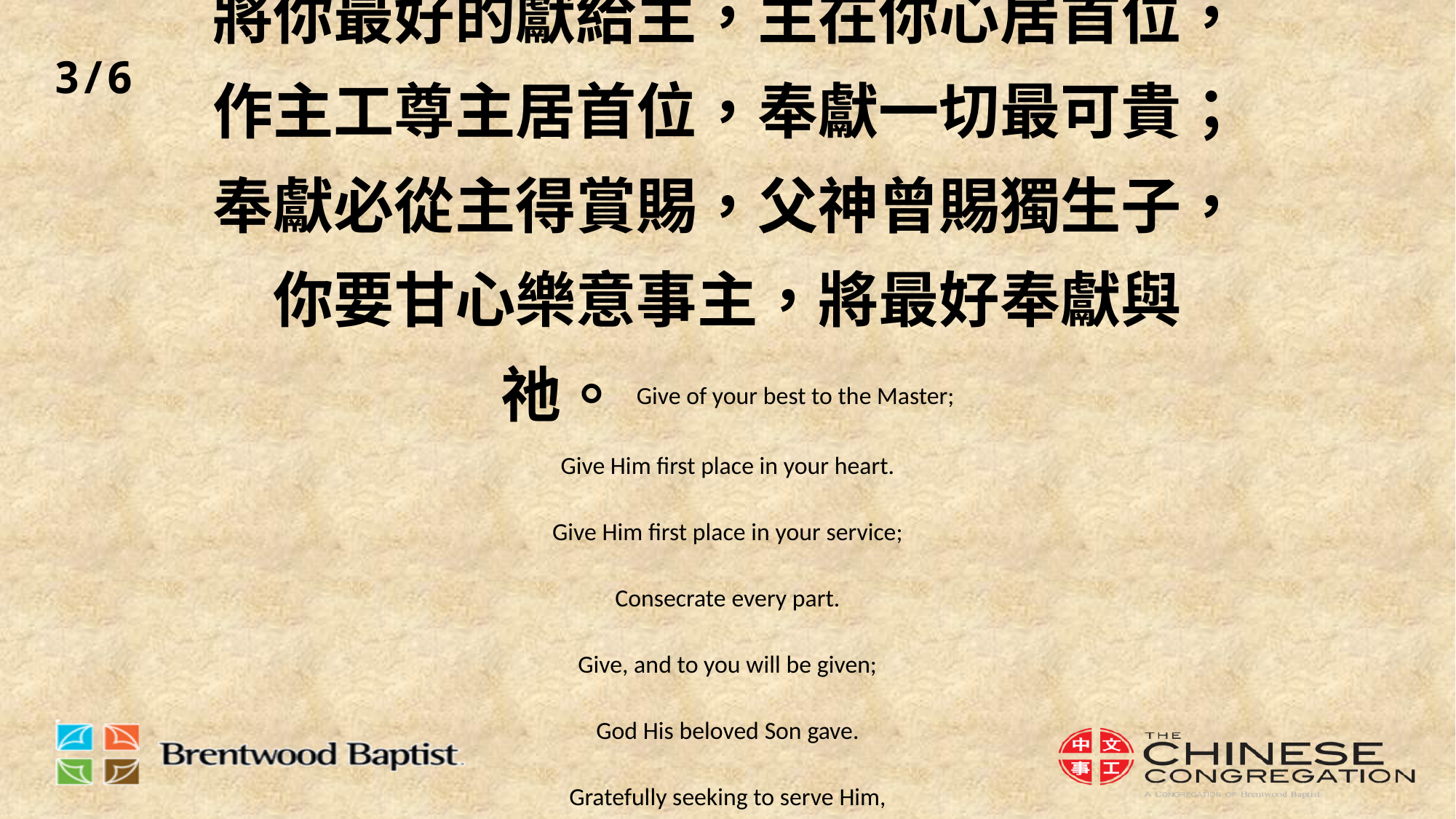

3/6
# 將你最好的獻給主，主在你心居首位， 作主工尊主居首位，奉獻一切最可貴； 奉獻必從主得賞賜，父神曾賜獨生子， 你要甘心樂意事主，將最好奉獻與祂。Give of your best to the Master; Give Him first place in your heart. Give Him first place in your service; Consecrate every part. Give, and to you will be given; God His beloved Son gave. Gratefully seeking to serve Him, Give Him the best that you have.